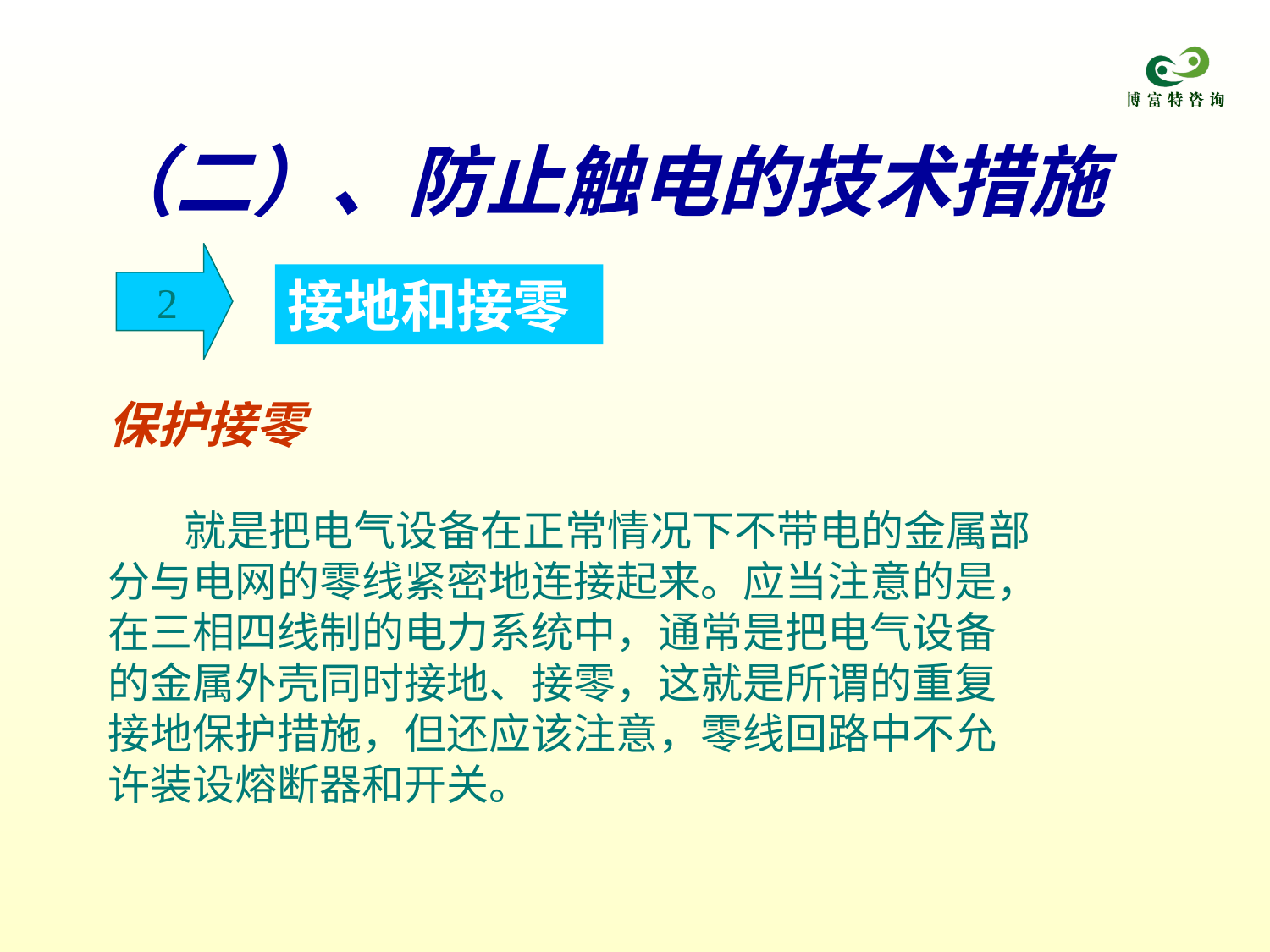

（二）、防止触电的技术措施
2
接地和接零
保护接零

       就是把电气设备在正常情况下不带电的金属部分与电网的零线紧密地连接起来。应当注意的是，在三相四线制的电力系统中，通常是把电气设备的金属外壳同时接地、接零，这就是所谓的重复接地保护措施，但还应该注意，零线回路中不允许装设熔断器和开关。
13